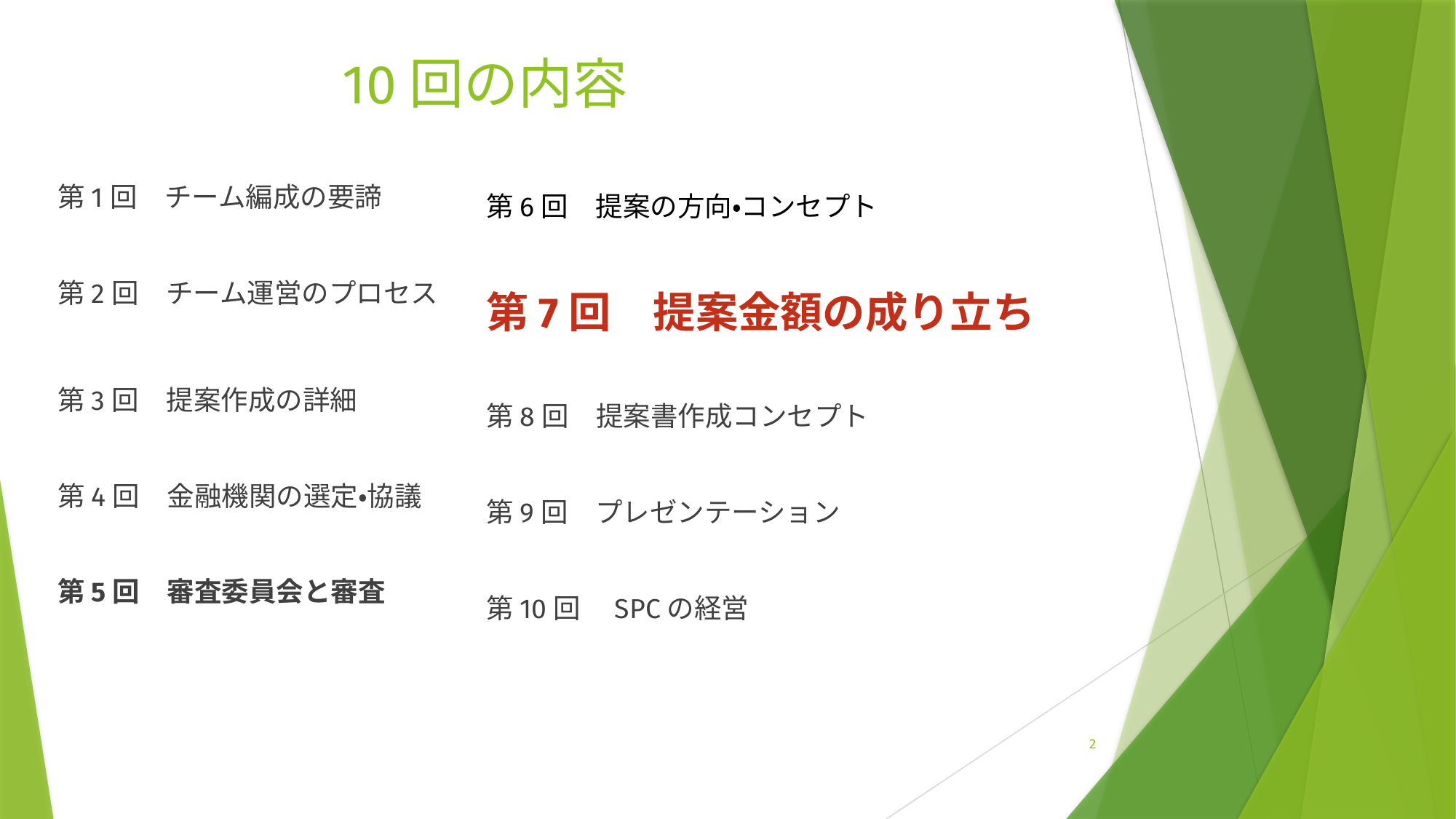

# 10回の内容
第1回　チーム編成の要諦

第2回　チーム運営のプロセス

第3回　提案作成の詳細

第4回　金融機関の選定・協議

第5回　審査委員会と審査
第6回　提案の方向・コンセプト

第7回　提案金額の成り立ち

第8回　提案書作成コンセプト

第9回　プレゼンテーション

第10回　SPCの経営
2